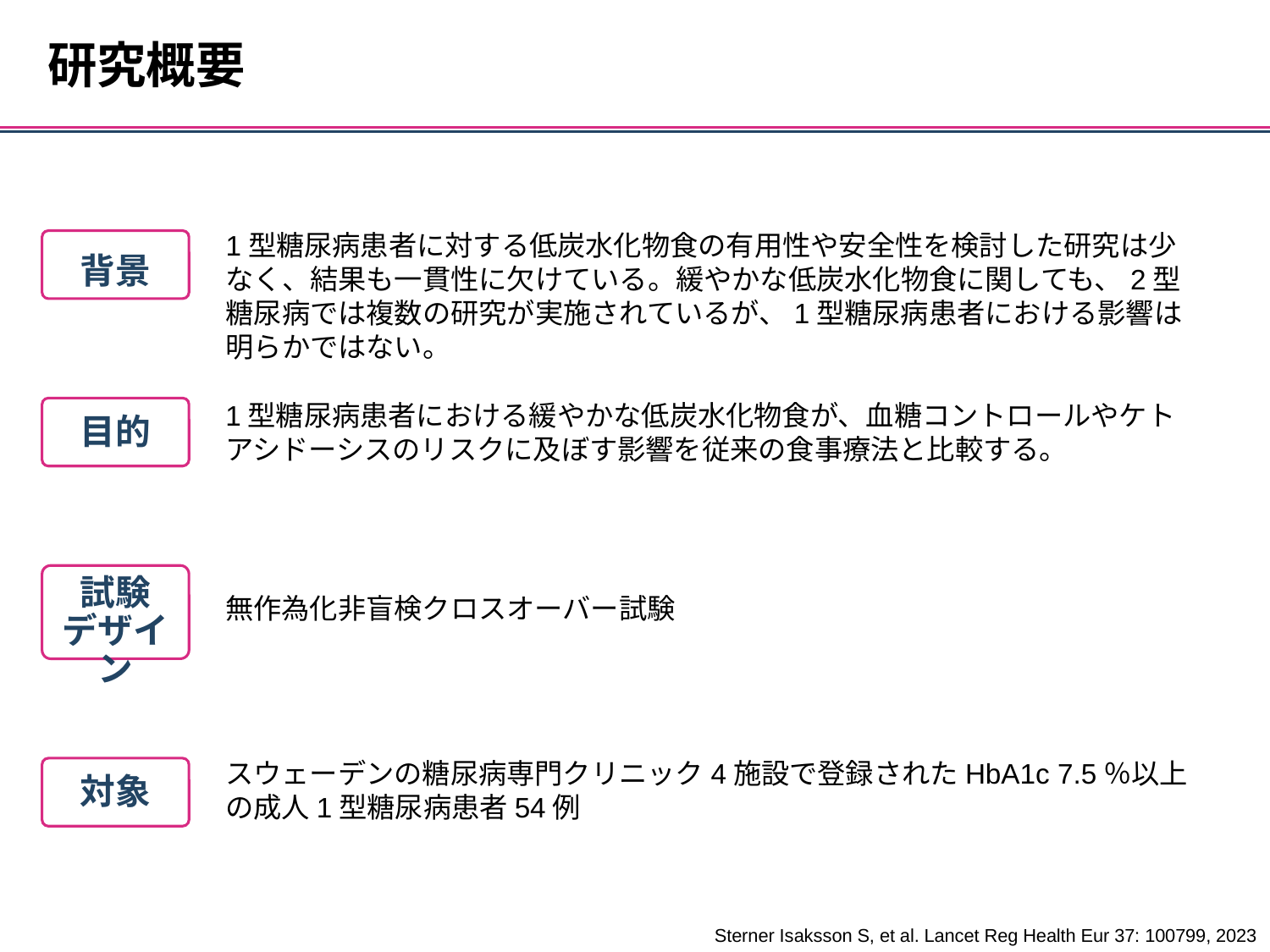

研究概要
1型糖尿病患者に対する低炭水化物食の有用性や安全性を検討した研究は少なく、結果も一貫性に欠けている。緩やかな低炭水化物食に関しても、2型糖尿病では複数の研究が実施されているが、1型糖尿病患者における影響は明らかではない。

背景
1型糖尿病患者における緩やかな低炭水化物食が、血糖コントロールやケトアシドーシスのリスクに及ぼす影響を従来の食事療法と比較する。

目的

試験
デザイン
無作為化非盲検クロスオーバー試験
スウェーデンの糖尿病専門クリニック4施設で登録されたHbA1c 7.5％以上の成人1型糖尿病患者54例

対象
Sterner Isaksson S, et al. Lancet Reg Health Eur 37: 100799, 2023